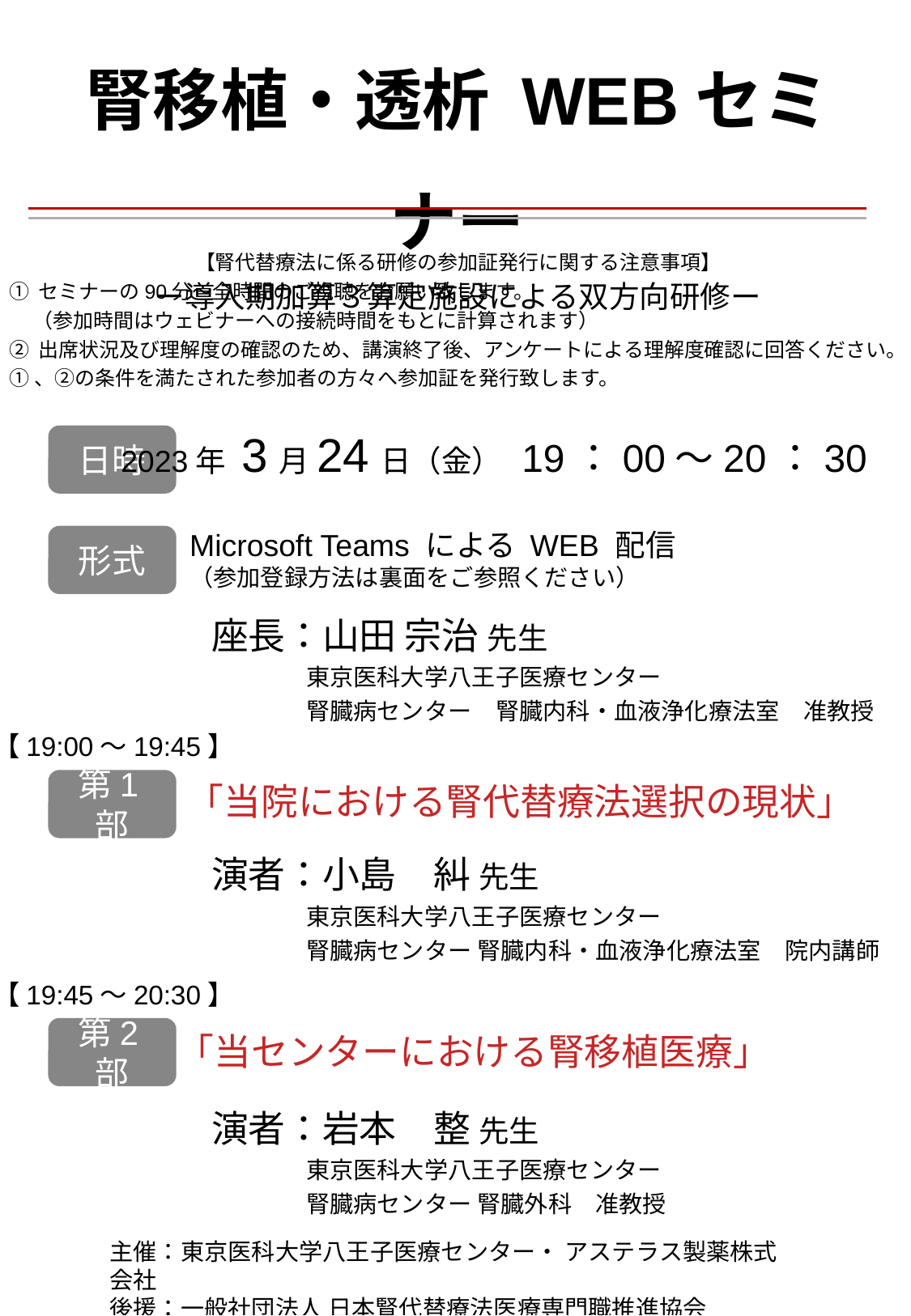

腎移植・透析 WEBセミナー
ー導入期加算３算定施設による双方向研修ー
【腎代替療法に係る研修の参加証発行に関する注意事項】
① セミナーの90分～全時間のご視聴をお願い致します。
（参加時間はウェビナーへの接続時間をもとに計算されます）
② 出席状況及び理解度の確認のため、講演終了後、アンケートによる理解度確認に回答ください。
①、②の条件を満たされた参加者の方々へ参加証を発行致します。

2023年 3月24日（金） 19：00～20：30
日時
Microsoft Teams による WEB 配信
（参加登録方法は裏面をご参照ください）
形式
座長：山田 宗治 先生
東京医科大学八王子医療センター
腎臓病センター　腎臓内科・血液浄化療法室　准教授
【19:00～19:45】
第1部
「当院における腎代替療法選択の現状」
演者：小島　糾 先生
東京医科大学八王子医療センター
腎臓病センター 腎臓内科・血液浄化療法室　院内講師
【19:45～20:30】
第2部
「当センターにおける腎移植医療」
演者：岩本　整 先生
東京医科大学八王子医療センター
腎臓病センター 腎臓外科　准教授
主催：東京医科大学八王子医療センター・ アステラス製薬株式会社
後援：一般社団法人 日本腎代替療法医療専門職推進協会